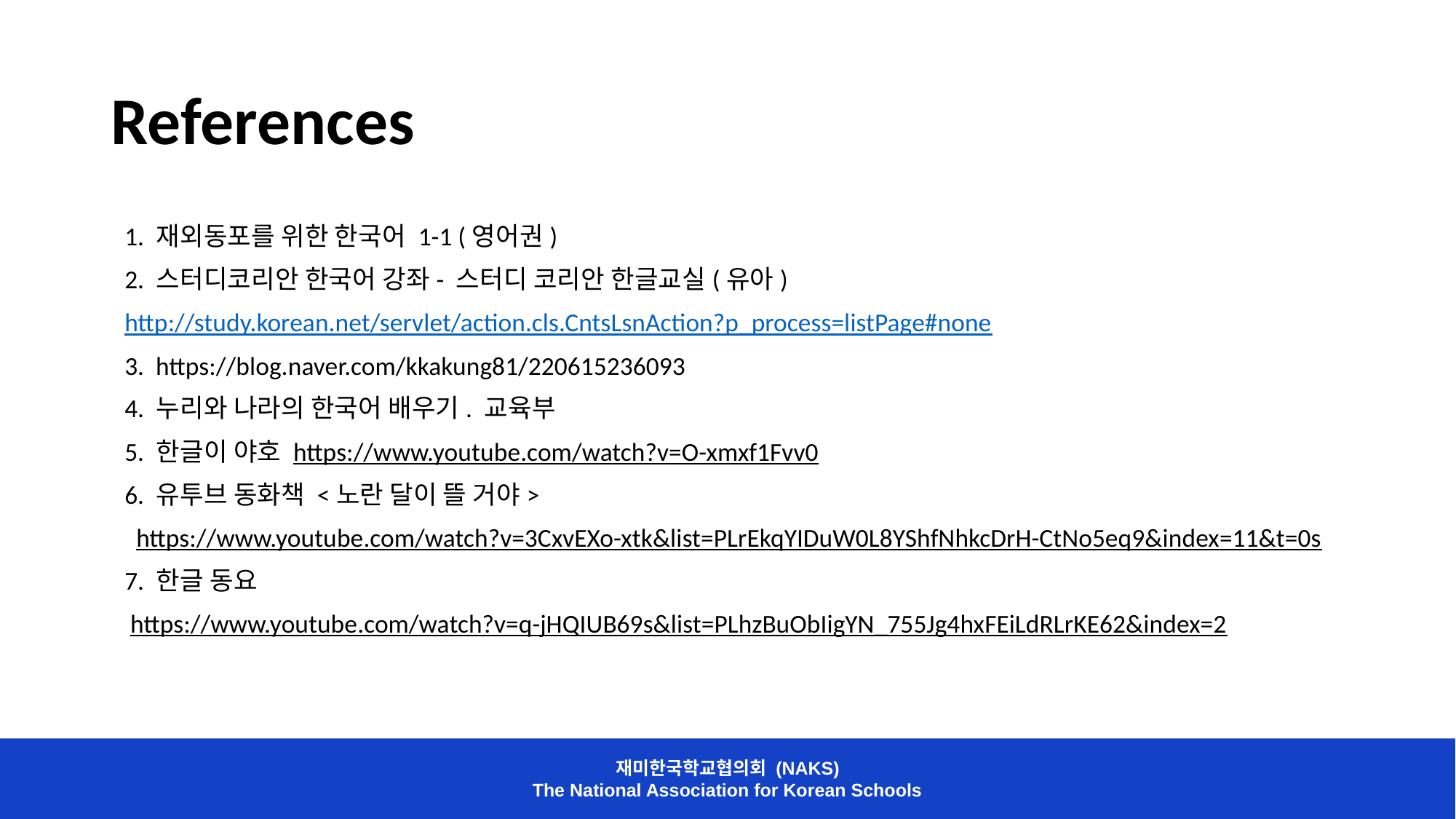

# References
1. 재외동포를 위한 한국어 1-1 (영어권)
2. 스터디코리안 한국어 강좌- 스터디 코리안 한글교실(유아)
http://study.korean.net/servlet/action.cls.CntsLsnAction?p_process=listPage#none
3.  https://blog.naver.com/kkakung81/220615236093
4. 누리와 나라의 한국어 배우기. 교육부
5. 한글이 야호 https://www.youtube.com/watch?v=O-xmxf1Fvv0
6. 유투브 동화책 <노란 달이 뜰 거야>
  https://www.youtube.com/watch?v=3CxvEXo-xtk&list=PLrEkqYIDuW0L8YShfNhkcDrH-CtNo5eq9&index=11&t=0s
7. 한글 동요
 https://www.youtube.com/watch?v=q-jHQIUB69s&list=PLhzBuObIigYN_755Jg4hxFEiLdRLrKE62&index=2

재미한국학교협의회 (NAKS)
The National Association for Korean Schools